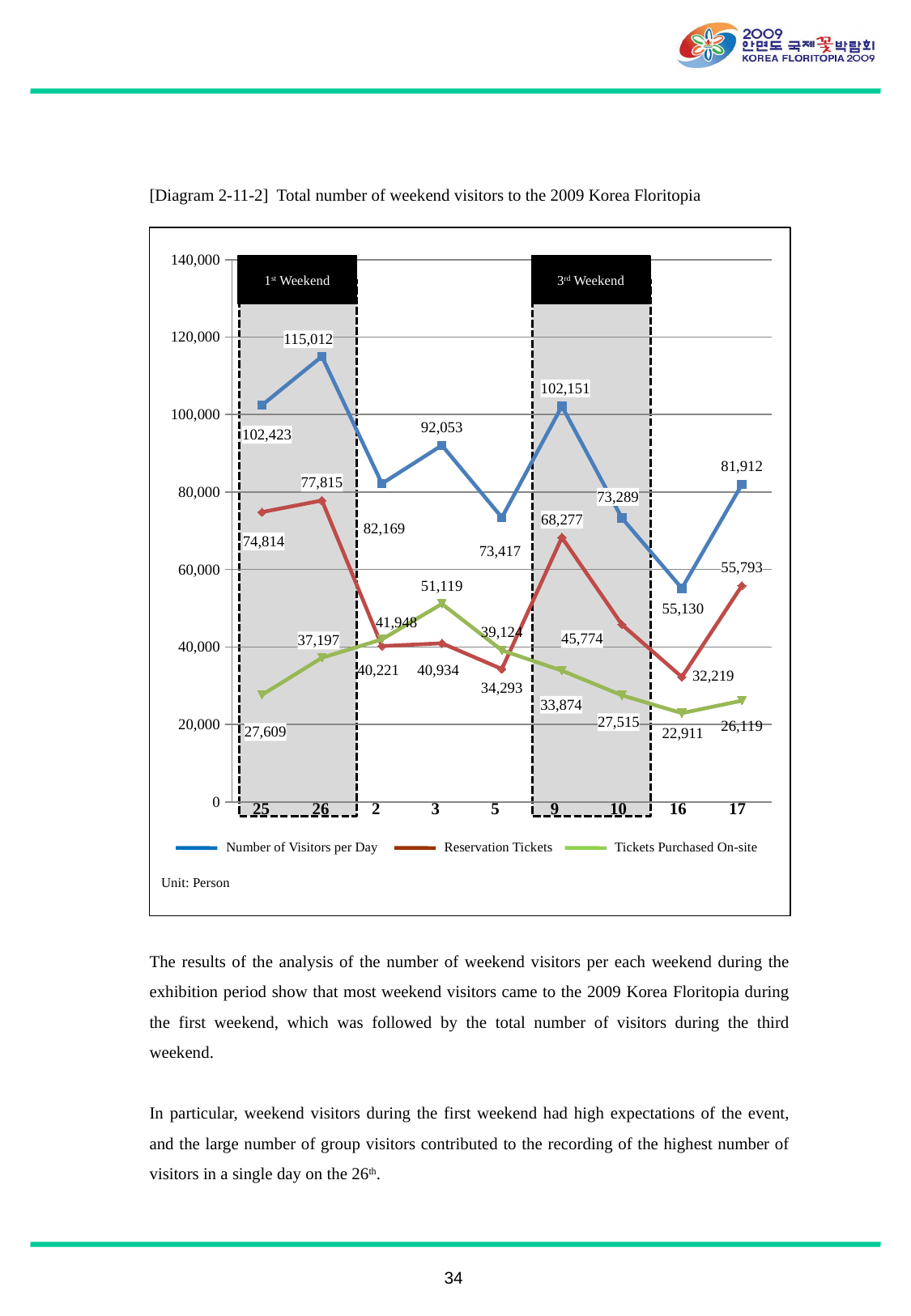

[Diagram 2-11-2]  Total number of weekend visitors to the 2009 Korea Floritopia

### Chart

| Category | 일별 입장객 수 | 예매 | 현장 |
|---|---|---|---|
| 25일 | 102423.0 | 74814.0 | 27609.0 |
| 26일 | 115012.0 | 77815.0 | 37197.0 |
| 2일 | 82169.0 | 40221.0 | 41948.0 |
| 3일 | 92053.0 | 40934.0 | 51119.0 |
| 5일 | 73417.0 | 34293.0 | 39124.0 |
| 9일 | 102151.0 | 68277.0 | 33874.0 |
| 10일 | 73289.0 | 45774.0 | 27515.0 |
| 16일 | 55130.0 | 32219.0 | 22911.0 |
| 17일 | 81912.0 | 55793.0 | 26119.0 |
1st Weekend
3rd Weekend

25
26
2
3
5
9
10
16
17
Number of Visitors per Day
Reservation Tickets
Tickets Purchased On-site
Unit: Person
The results of the analysis of the number of weekend visitors per each weekend during the exhibition period show that most weekend visitors came to the 2009 Korea Floritopia during the first weekend, which was followed by the total number of visitors during the third weekend.

In particular, weekend visitors during the first weekend had high expectations of the event, and the large number of group visitors contributed to the recording of the highest number of visitors in a single day on the 26th.
34